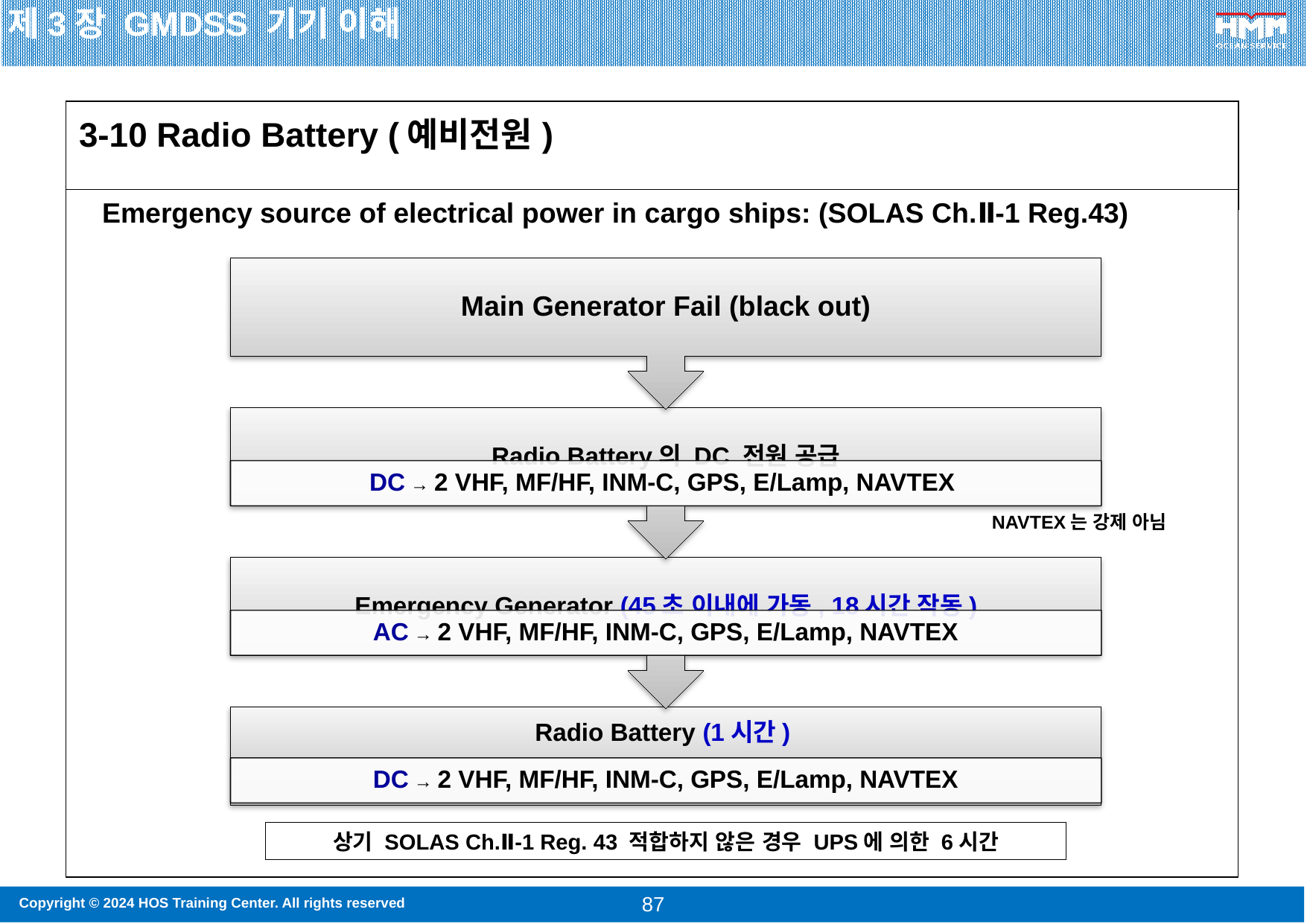

제3장 GMDSS 기기 이해
| 3-10 Radio Battery (예비전원) |
| --- |

Emergency source of electrical power in cargo ships: (SOLAS Ch.Ⅱ-1 Reg.43)

Radio Battery (1시간)
DC → 2 VHF, MF/HF, INM-C, GPS, E/Lamp, NAVTEX
Emergency Generator (45초 이내에 가동, 18시간 작동)
AC → 2 VHF, MF/HF, INM-C, GPS, E/Lamp, NAVTEX
Radio Battery의 DC 전원 공급
DC → 2 VHF, MF/HF, INM-C, GPS, E/Lamp, NAVTEX
Main Generator Fail (black out)
NAVTEX는 강제 아님
상기 SOLAS Ch.Ⅱ-1 Reg. 43 적합하지 않은 경우 UPS에 의한 6시간
87